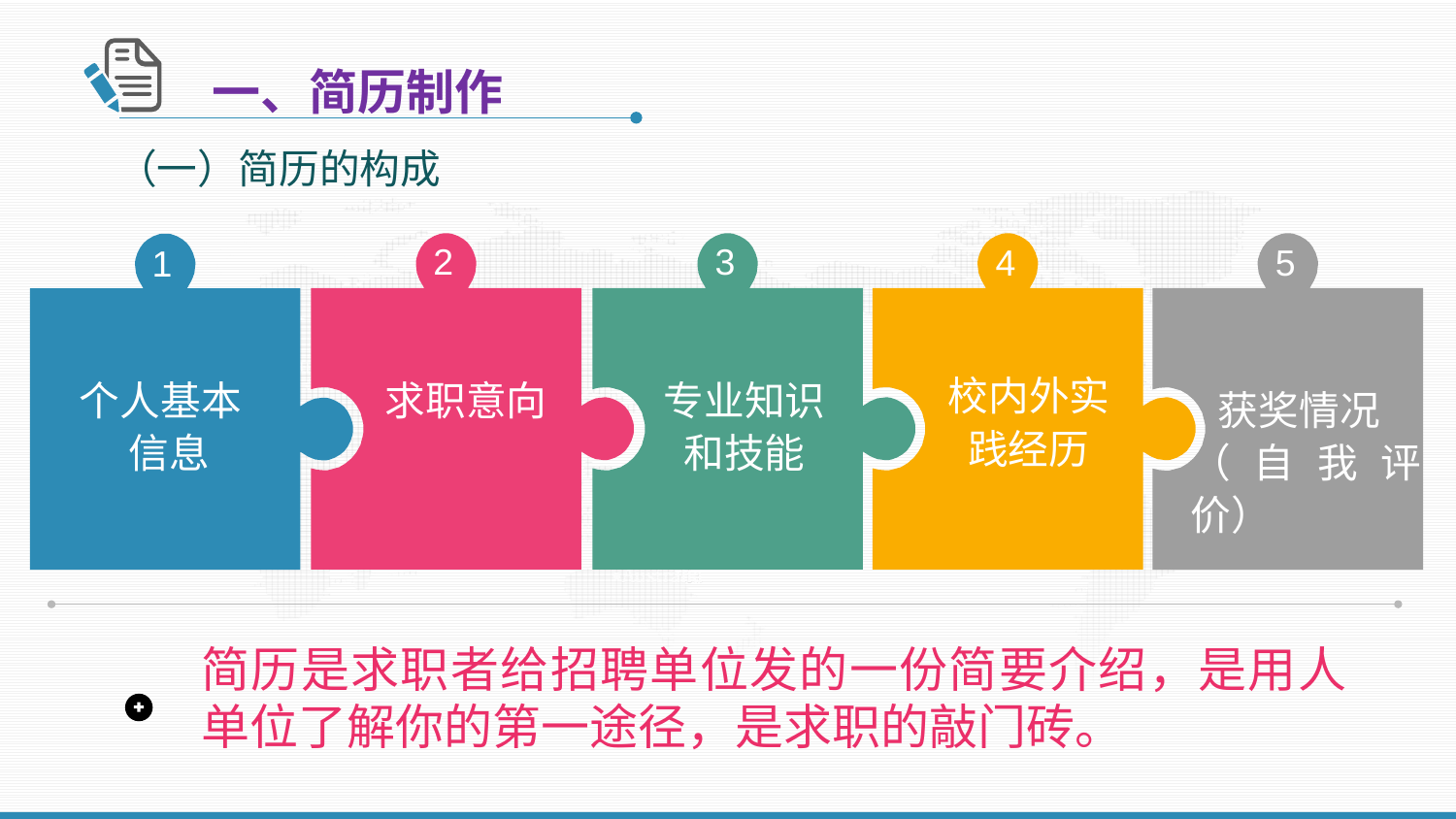

一、简历制作

（一）简历的构成

2
求职意向

3
专业知识和技能

4
校内外实践经历

5
  获奖情况
（自我评价）

1
个人基本   信息
简历是求职者给招聘单位发的一份简要介绍，是用人单位了解你的第一途径，是求职的敲门砖。